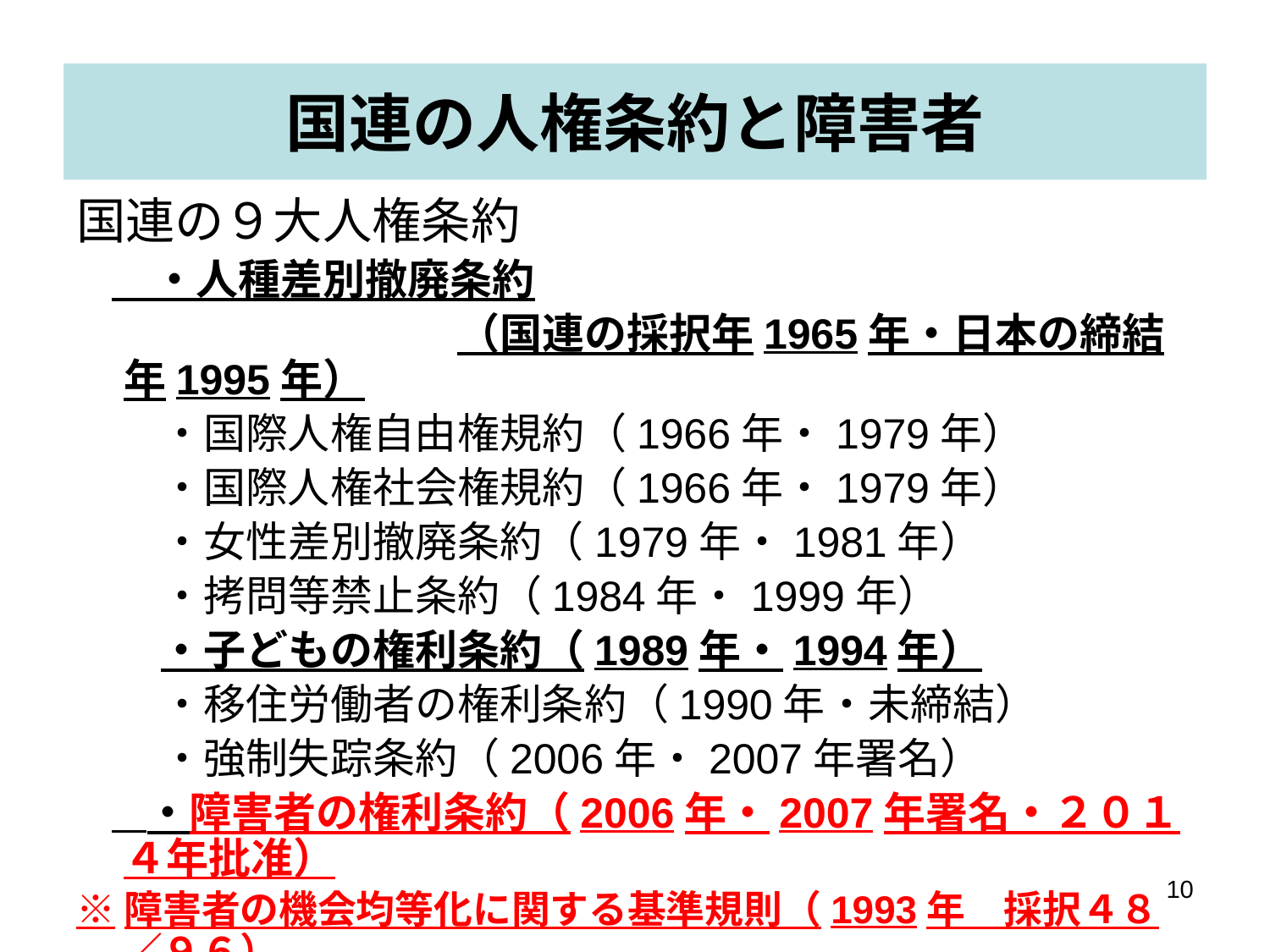

# 国連の人権条約と障害者
国連の９大人権条約
　　・人種差別撤廃条約
　　　　　　　　　（国連の採択年1965年・日本の締結年1995年）
　　・国際人権自由権規約（1966年・1979年）
　　・国際人権社会権規約（1966年・1979年）
　　・女性差別撤廃条約（1979年・1981年）
　　・拷問等禁止条約（1984年・1999年）
　　・子どもの権利条約（1989年・1994年）
　　・移住労働者の権利条約（1990年・未締結）
　　・強制失踪条約（2006年・2007年署名）
　　・障害者の権利条約（2006年・2007年署名・２０１４年批准）
※障害者の機会均等化に関する基準規則（1993年　採択４８／９６）
　 サマランカ宣言　ユネスコ　(1994年)
10